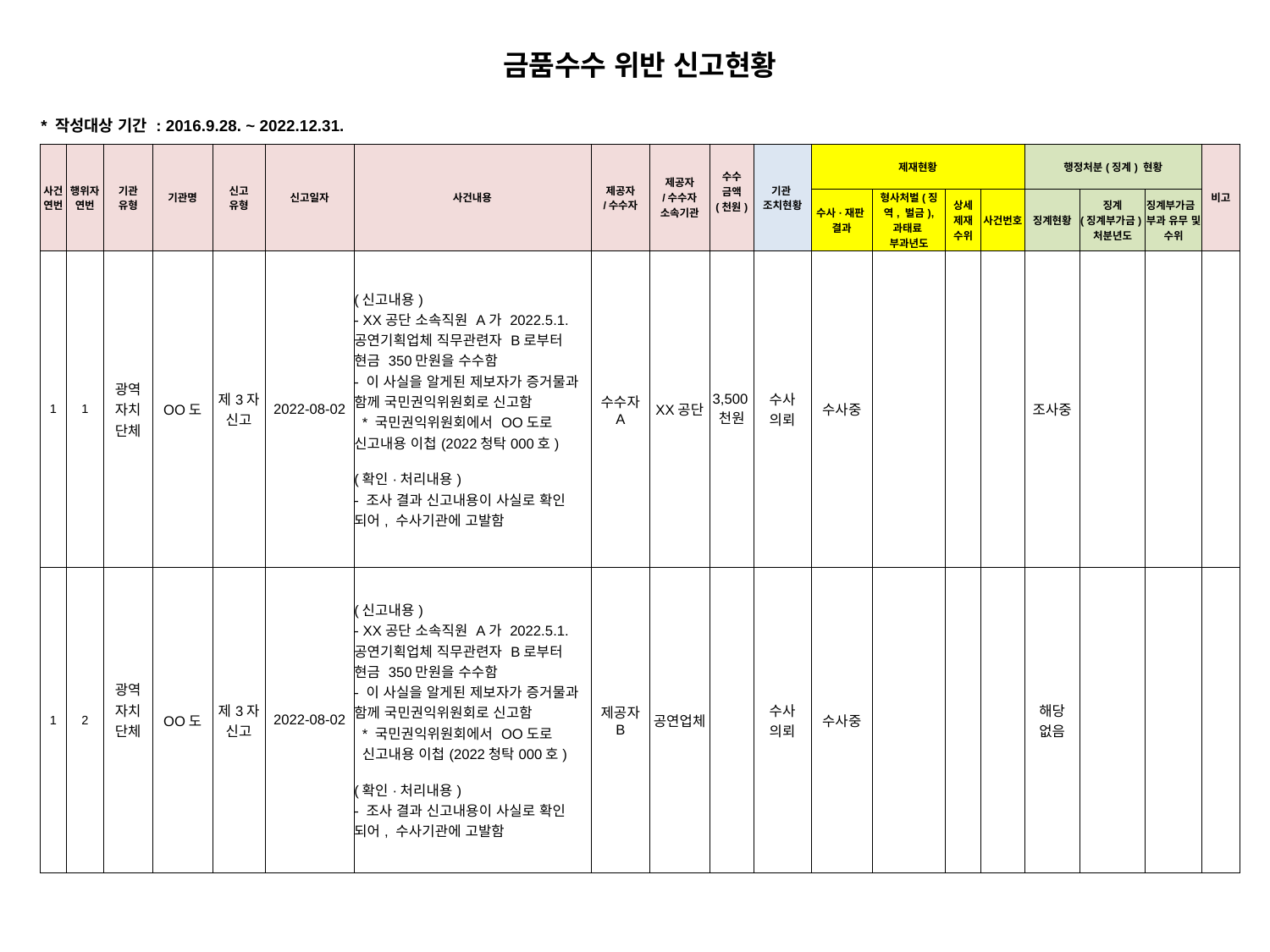

| 금품수수 위반 신고현황 |  |  |  |  |  |  |  |  |  |  |  |  |  |  |  |  |  |  |
| --- | --- | --- | --- | --- | --- | --- | --- | --- | --- | --- | --- | --- | --- | --- | --- | --- | --- | --- |
| \* 작성대상 기간 : 2016.9.28. ~ 2022.12.31. |  |  |  |  |  |  |  |  |  |  |  |  |  |  |  |  |  |  |
| 사건연번 | 행위자연번 | 기관 유형 | 기관명 | 신고 유형 | 신고일자 | 사건내용 | 제공자 /수수자 | 제공자 /수수자 소속기관 | 수수 금액 (천원) | 기관 조치현황 | 제재현황 |  |  |  | 행정처분(징계) 현황 |  |  | 비고 |
|  |  |  |  |  |  |  |  |  |  |  | 수사·재판 결과 | 형사처벌(징역, 벌금), 과태료 부과년도 | 상세 제재 수위 | 사건번호 | 징계현황 | 징계 (징계부가금) 처분년도 | 징계부가금 부과 유무 및 수위 |  |
| 1 | 1 | 광역 자치 단체 | OO도 | 제3자 신고 | 2022-08-02 | (신고내용) - XX공단 소속직원 A가 2022.5.1. 공연기획업체 직무관련자 B로부터 현금 350만원을 수수함 - 이 사실을 알게된 제보자가 증거물과 함께 국민권익위원회로 신고함 \* 국민권익위원회에서 OO도로 신고내용 이첩(2022청탁000호) (확인·처리내용) - 조사 결과 신고내용이 사실로 확인 되어, 수사기관에 고발함 | 수수자 A | XX공단 | 3,500천원 | 수사 의뢰 | 수사중 |  |  |  | 조사중 |  |  |  |
| 1 | 2 | 광역 자치 단체 | OO도 | 제3자 신고 | 2022-08-02 | (신고내용) - XX공단 소속직원 A가 2022.5.1. 공연기획업체 직무관련자 B로부터 현금 350만원을 수수함 - 이 사실을 알게된 제보자가 증거물과 함께 국민권익위원회로 신고함 \* 국민권익위원회에서 OO도로 신고내용 이첩(2022청탁000호) (확인·처리내용) - 조사 결과 신고내용이 사실로 확인 되어, 수사기관에 고발함 | 제공자 B | 공연업체 |  | 수사 의뢰 | 수사중 |  |  |  | 해당 없음 |  |  |  |